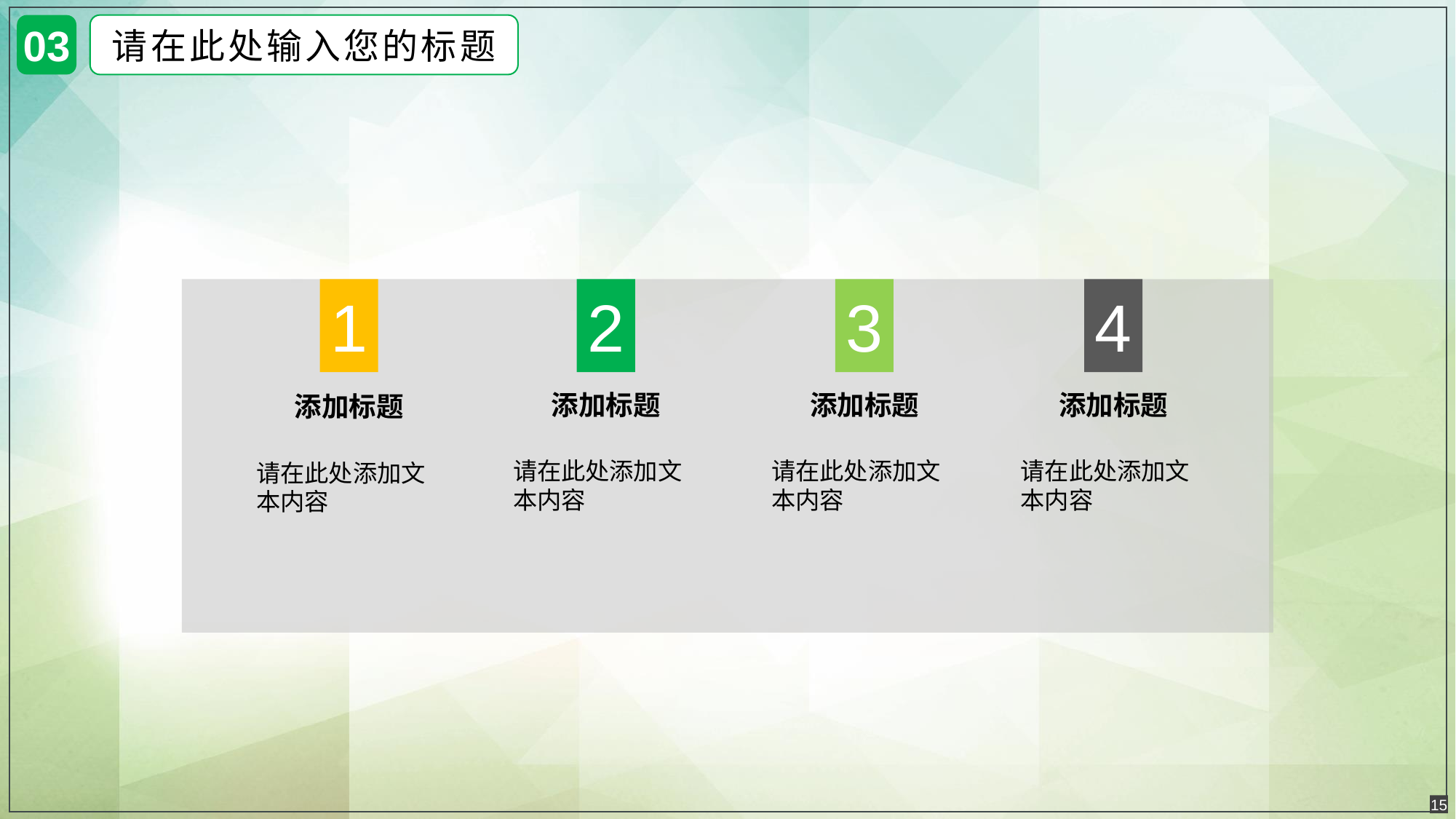

03
请在此处输入您的标题

1
2
3
4
添加标题
添加标题
添加标题
添加标题
请在此处添加文本内容
请在此处添加文本内容
请在此处添加文本内容
请在此处添加文本内容
15